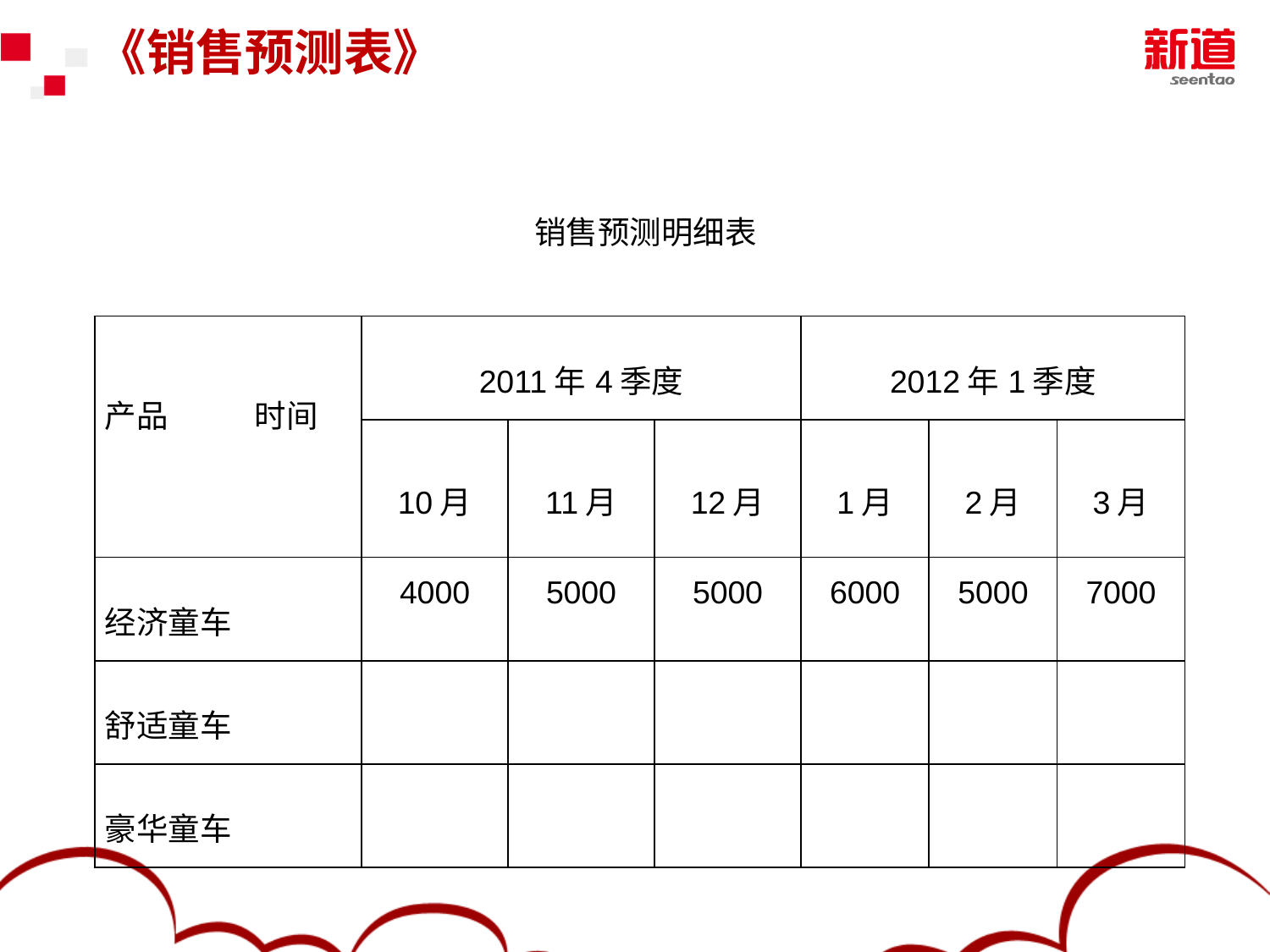

# 《销售预测表》
销售预测明细表
| 产品 时间 | 2011年4季度 |  |  | 2012年1季度 |  |  |
| --- | --- | --- | --- | --- | --- | --- |
|  | 10月 | 11月 | 12月 | 1月 | 2月 | 3月 |
| 经济童车 | 4000 | 5000 | 5000 | 6000 | 5000 | 7000 |
| 舒适童车 |  |  |  |  |  |  |
| 豪华童车 |  |  |  |  |  |  |